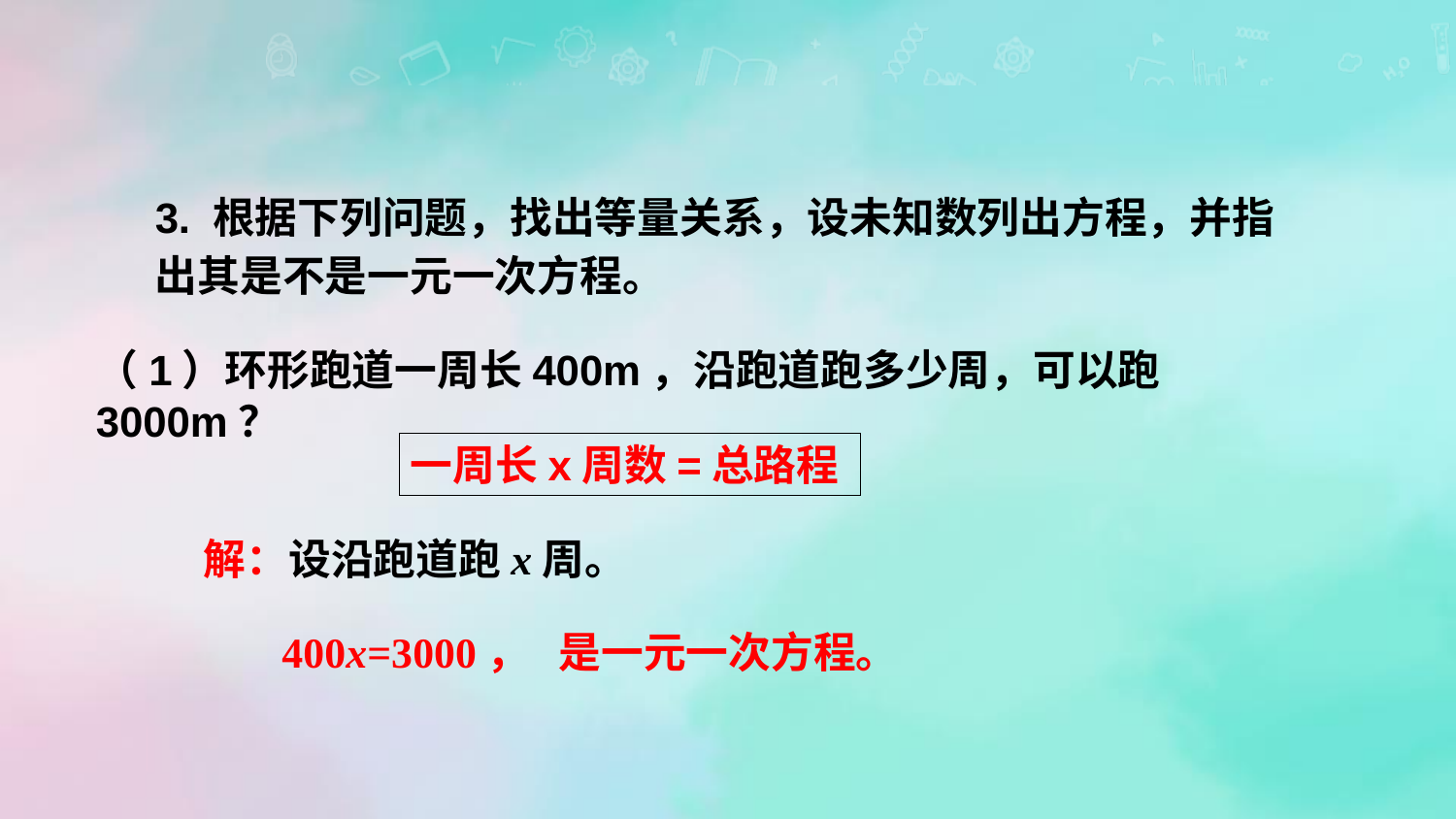

3. 根据下列问题，找出等量关系，设未知数列出方程，并指出其是不是一元一次方程。
（1）环形跑道一周长400m，沿跑道跑多少周，可以跑3000m？
一周长x周数=总路程
解：设沿跑道跑x周。
400x=3000，   是一元一次方程。